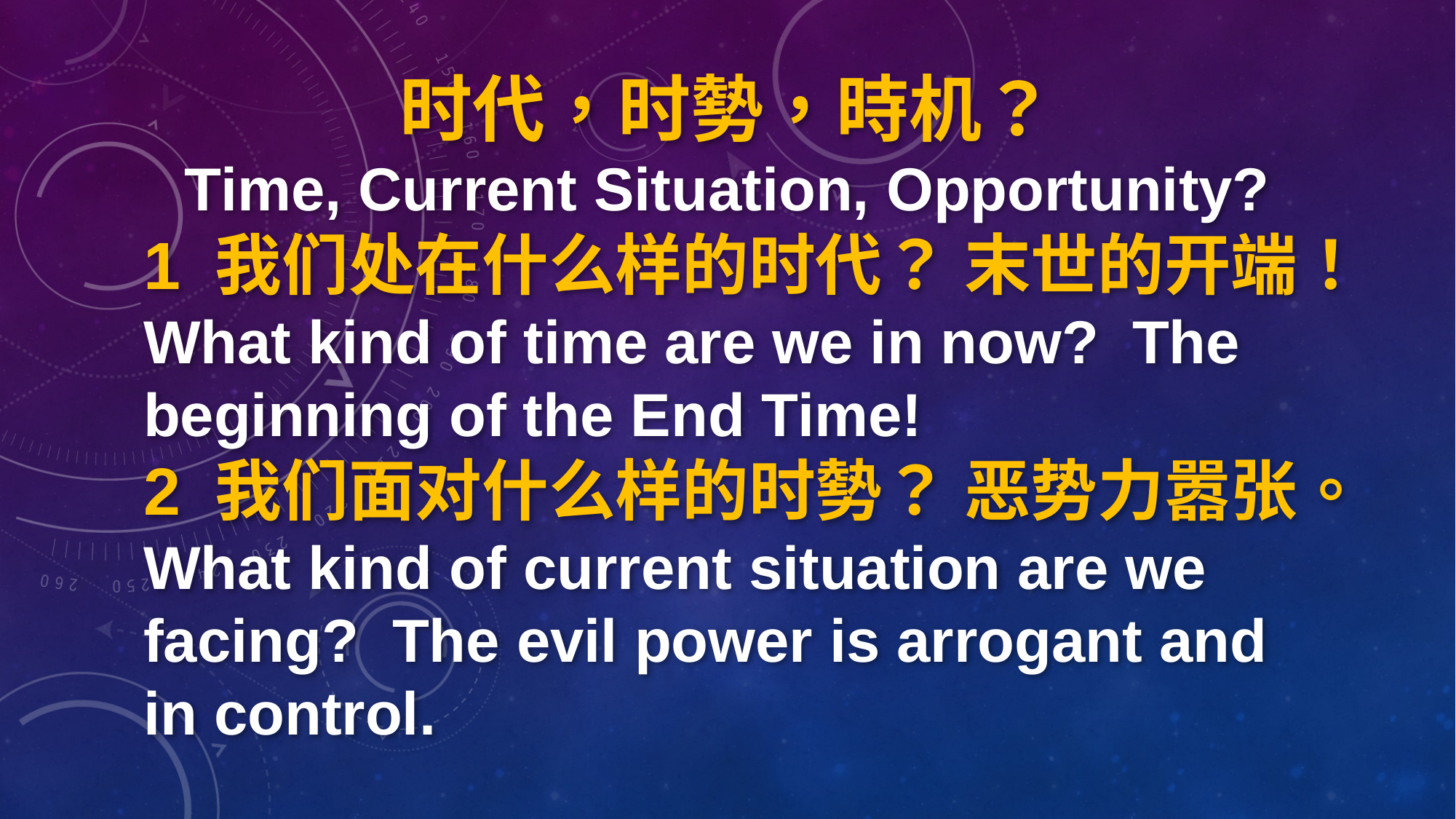

时代，时勢，時机？
Time, Current Situation, Opportunity?
1 我们处在什么样的时代？ 末世的开端！
What kind of time are we in now?  The beginning of the End Time!
2 我们面对什么样的时勢？ 恶势力嚣张。
What kind of current situation are we facing?  The evil power is arrogant and in control.